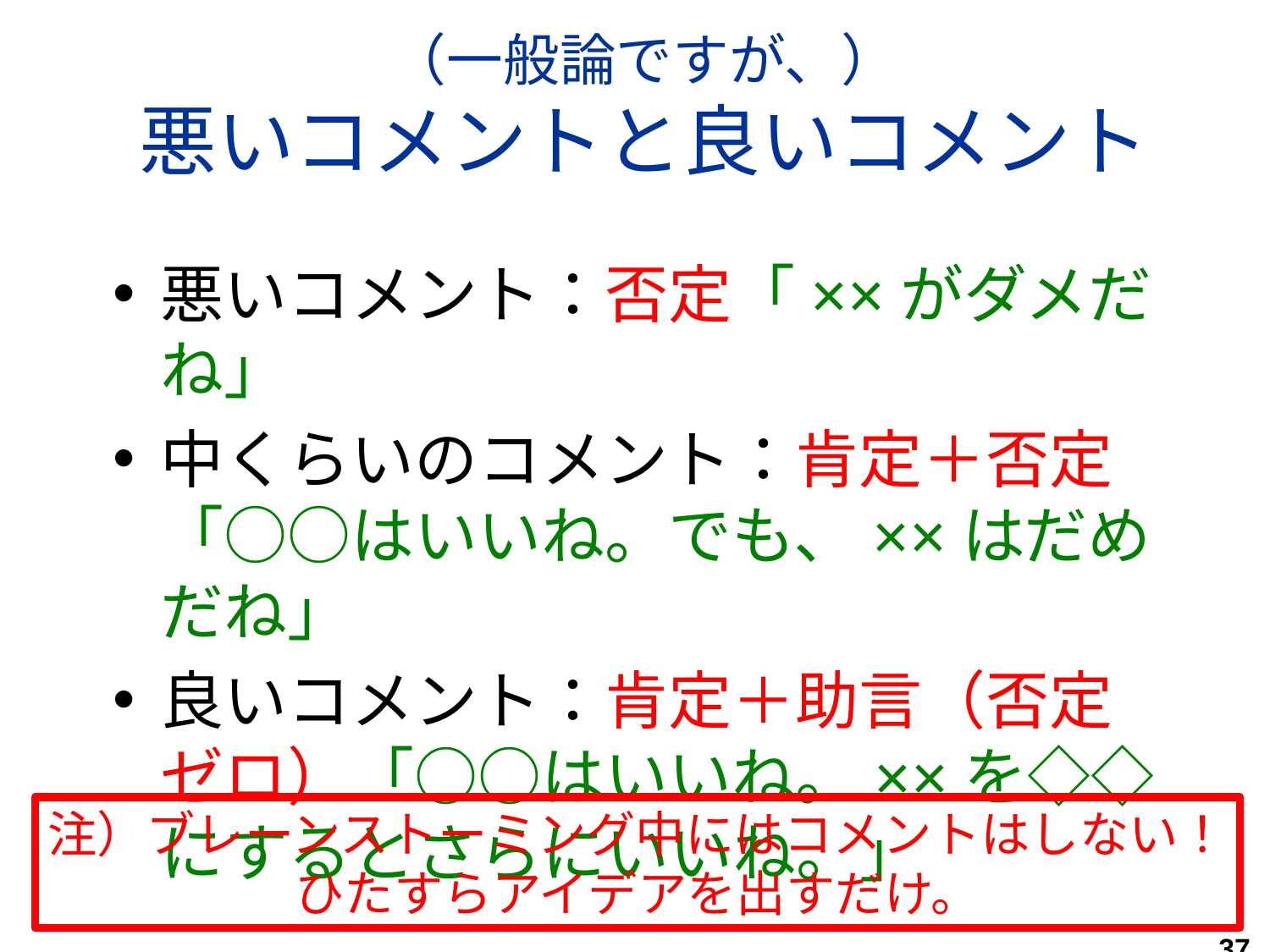

# （一般論ですが、） 悪いコメントと良いコメント
悪いコメント：否定「××がダメだね」
中くらいのコメント：肯定＋否定「○○はいいね。でも、××はだめだね」
良いコメント：肯定＋助言（否定ゼロ）「○○はいいね。××を◇◇にするとさらにいいね。」
注）ブレーンストーミング中にはコメントはしない！
ひたすらアイデアを出すだけ。
37